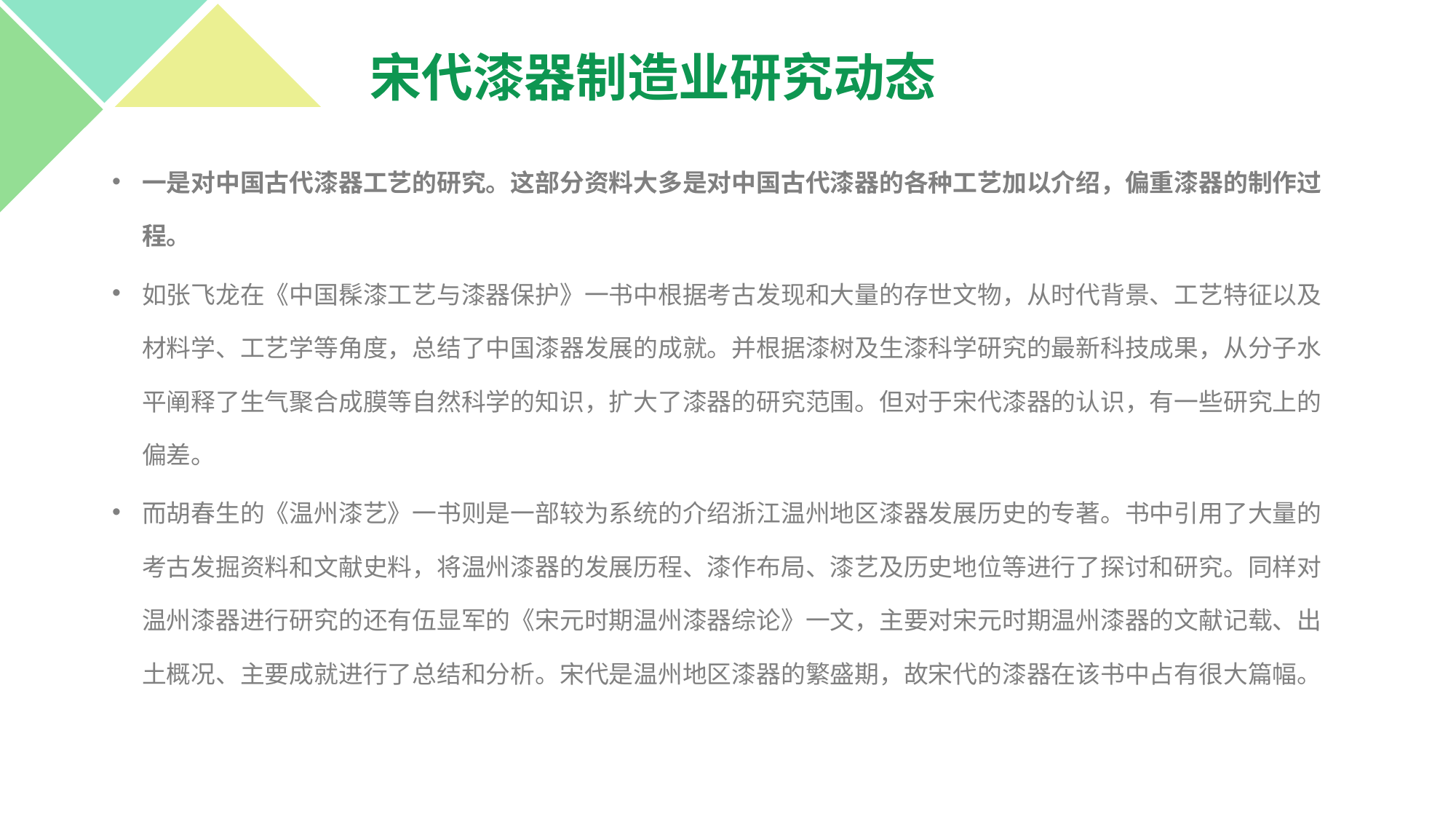

# 宋代漆器制造业研究动态
一是对中国古代漆器工艺的研究。这部分资料大多是对中国古代漆器的各种工艺加以介绍，偏重漆器的制作过程。
如张飞龙在《中国髹漆工艺与漆器保护》一书中根据考古发现和大量的存世文物，从时代背景、工艺特征以及材料学、工艺学等角度，总结了中国漆器发展的成就。并根据漆树及生漆科学研究的最新科技成果，从分子水平阐释了生气聚合成膜等自然科学的知识，扩大了漆器的研究范围。但对于宋代漆器的认识，有一些研究上的偏差。
而胡春生的《温州漆艺》一书则是一部较为系统的介绍浙江温州地区漆器发展历史的专著。书中引用了大量的考古发掘资料和文献史料，将温州漆器的发展历程、漆作布局、漆艺及历史地位等进行了探讨和研究。同样对温州漆器进行研究的还有伍显军的《宋元时期温州漆器综论》一文，主要对宋元时期温州漆器的文献记载、出土概况、主要成就进行了总结和分析。宋代是温州地区漆器的繁盛期，故宋代的漆器在该书中占有很大篇幅。